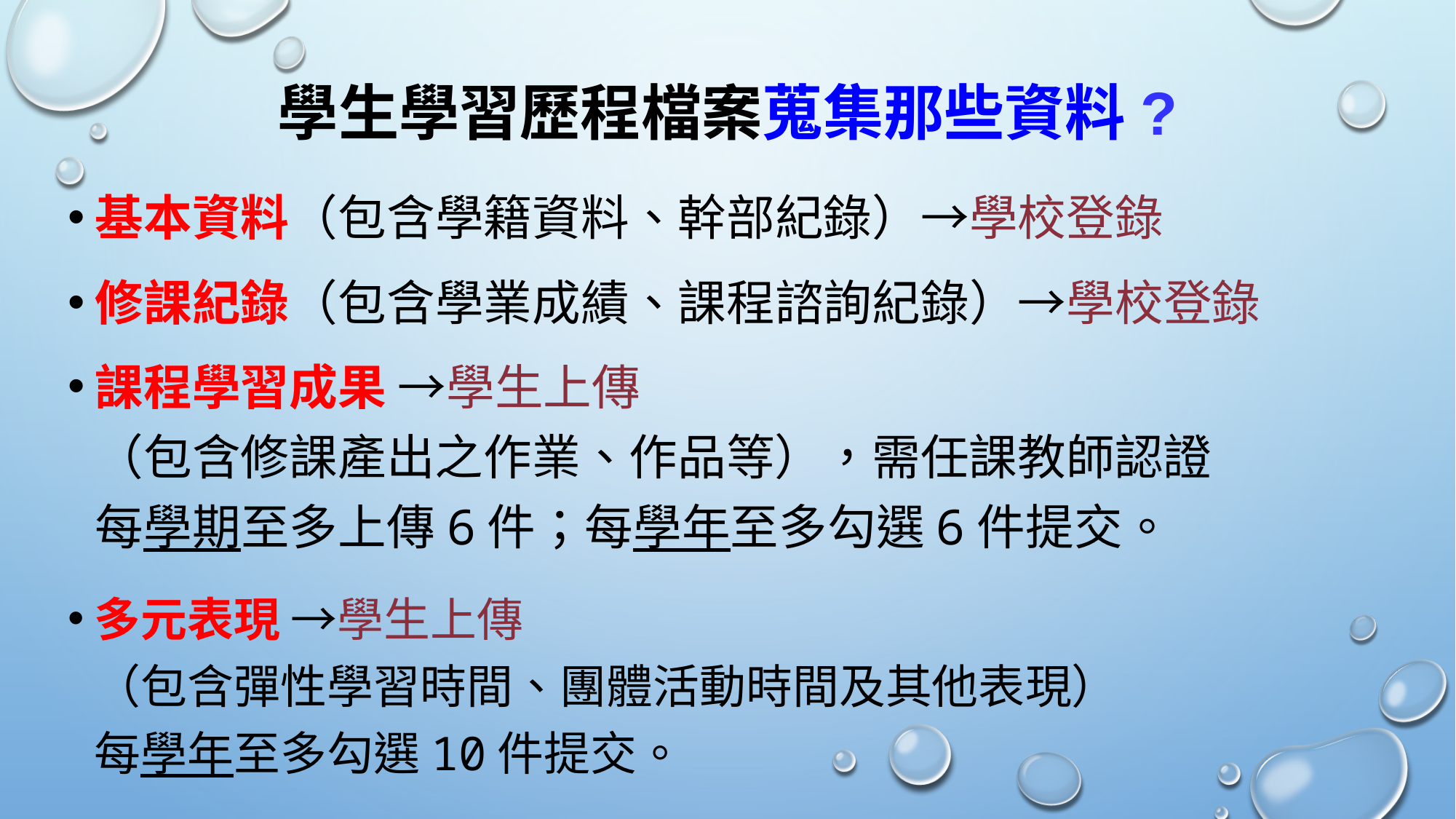

# 學生學習歷程檔案蒐集那些資料?
基本資料（包含學籍資料、幹部紀錄）→學校登錄
修課紀錄（包含學業成績、課程諮詢紀錄）→學校登錄
課程學習成果 →學生上傳
（包含修課產出之作業、作品等），需任課教師認證
每學期至多上傳6件；每學年至多勾選6件提交。
多元表現 →學生上傳
（包含彈性學習時間、團體活動時間及其他表現）
每學年至多勾選10件提交。